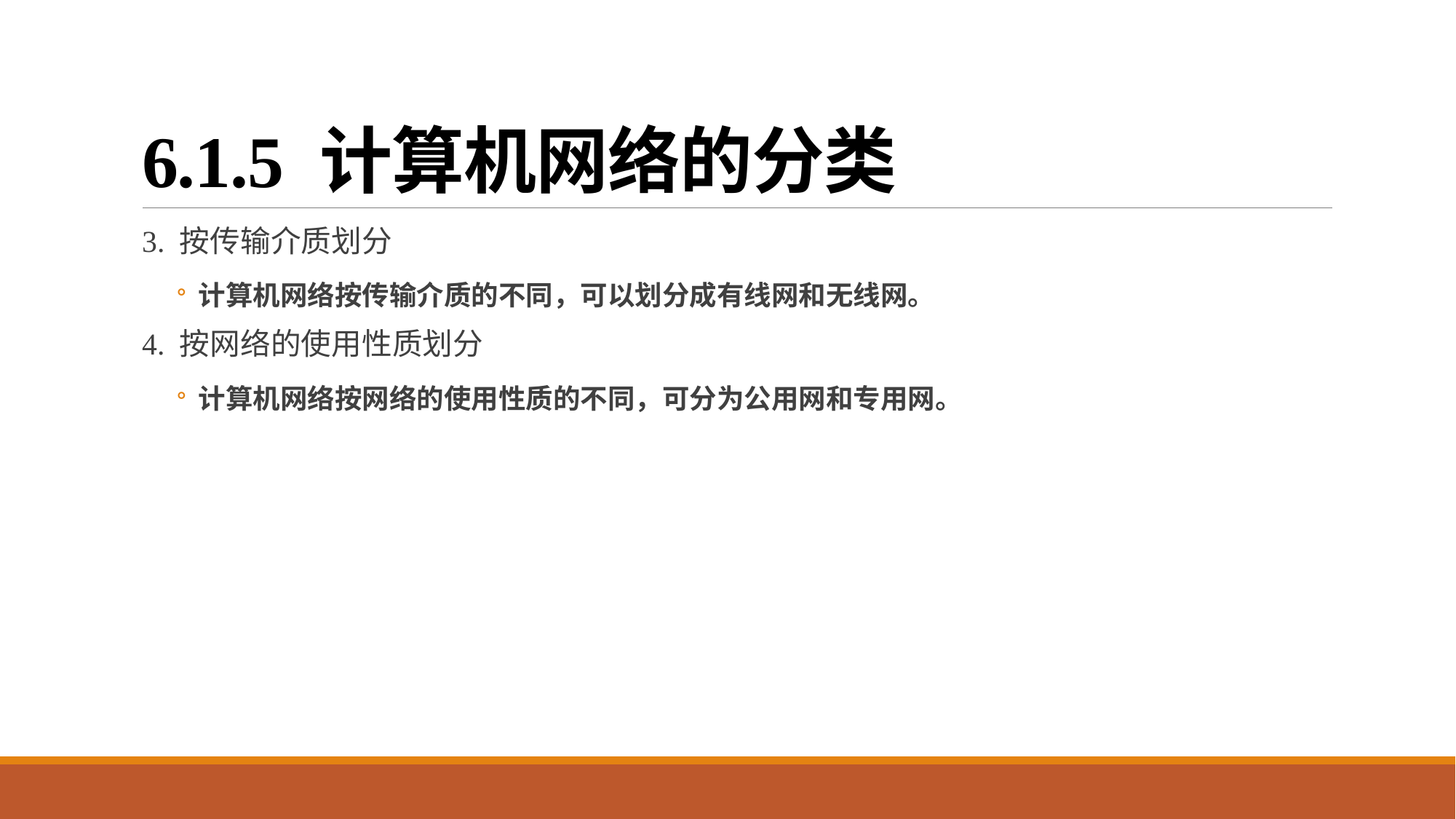

# 6.1.5 计算机网络的分类
3. 按传输介质划分
计算机网络按传输介质的不同，可以划分成有线网和无线网。
4. 按网络的使用性质划分
计算机网络按网络的使用性质的不同，可分为公用网和专用网。